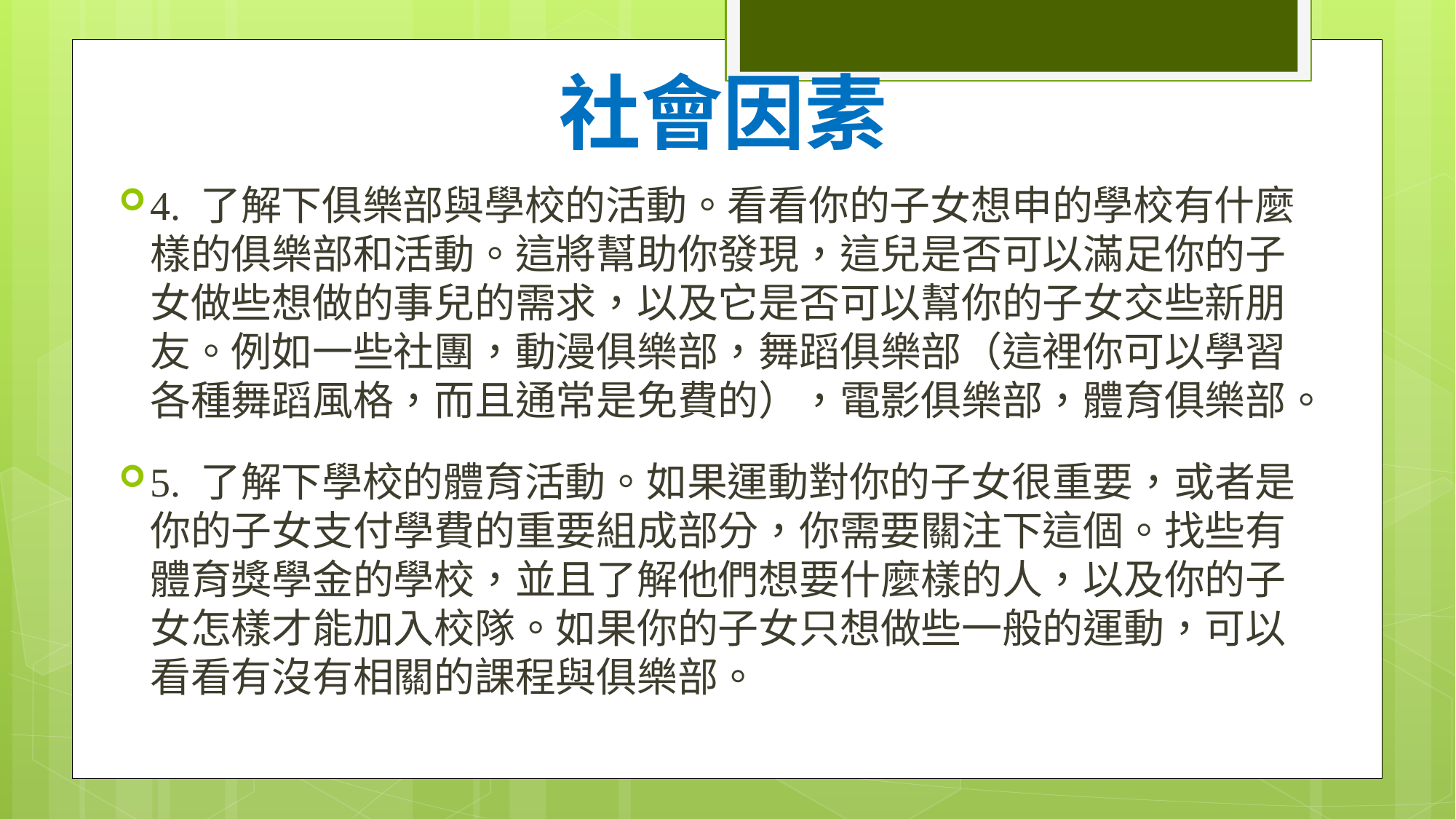

# 社會因素
4. 了解下俱樂部與學校的活動。看看你的子女想申的學校有什麼樣的俱樂部和活動。這將幫助你發現，這兒是否可以滿足你的子女做些想做的事兒的需求，以及它是否可以幫你的子女交些新朋友。例如一些社團，動漫俱樂部，舞蹈俱樂部（這裡你可以學習各種舞蹈風格，而且通常是免費的），電影俱樂部，體育俱樂部。

5. 了解下學校的體育活動。如果運動對你的子女很重要，或者是你的子女支付學費的重要組成部分，你需要關注下這個。找些有體育獎學金的學校，並且了解他們想要什麼樣的人，以及你的子女怎樣才能加入校隊。如果你的子女只想做些一般的運動，可以看看有沒有相關的課程與俱樂部。